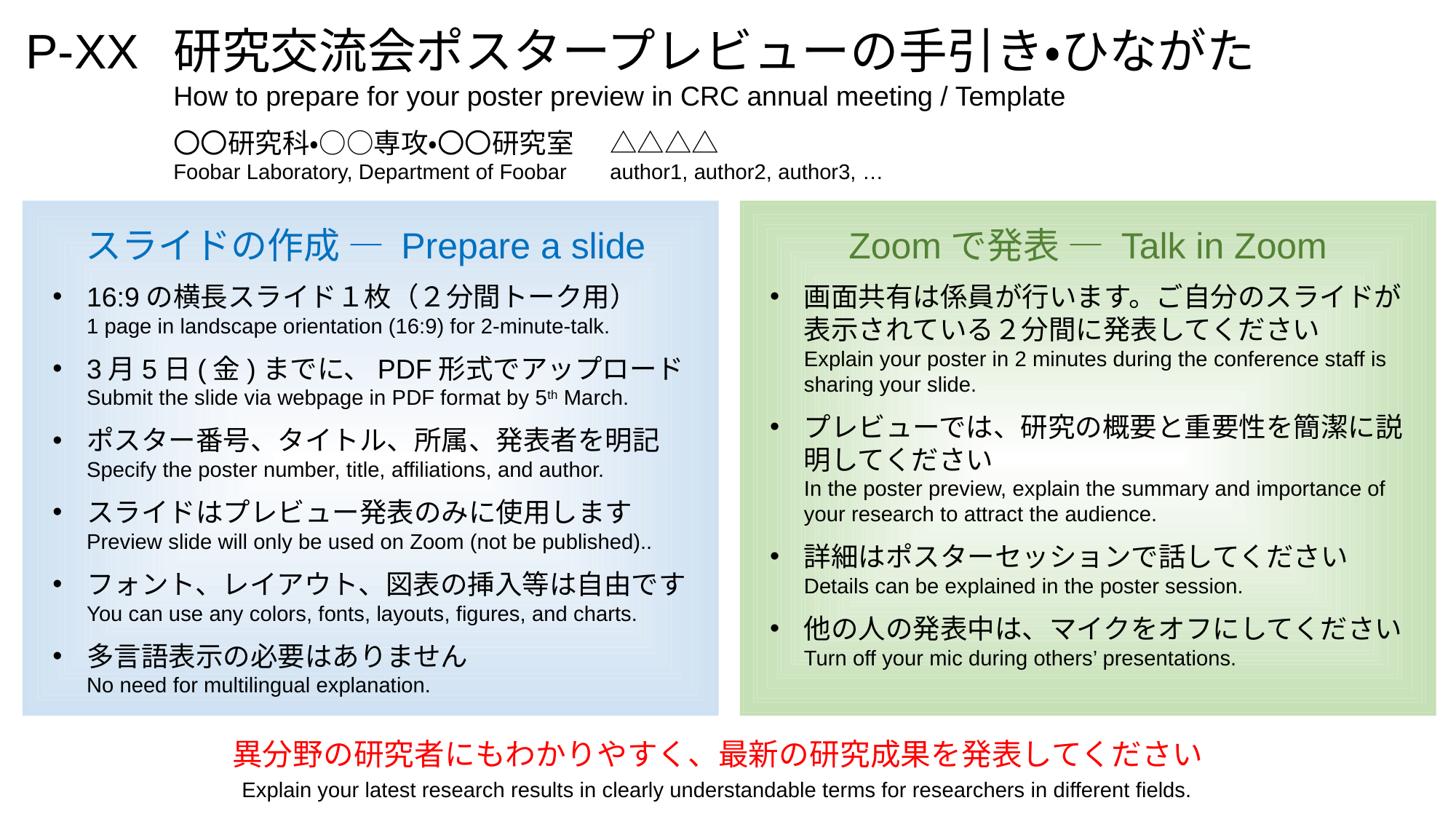

P-XX
研究交流会ポスタープレビューの手引き・ひながた
How to prepare for your poster preview in CRC annual meeting / Template
〇〇研究科・○○専攻・〇〇研究室	△△△△
Foobar Laboratory, Department of Foobar	author1, author2, author3, …
Zoomで発表 ― Talk in Zoom
画面共有は係員が行います。ご自分のスライドが表示されている２分間に発表してください
Explain your poster in 2 minutes during the conference staff is sharing your slide.
プレビューでは、研究の概要と重要性を簡潔に説明してください
In the poster preview, explain the summary and importance of your research to attract the audience.
詳細はポスターセッションで話してください
Details can be explained in the poster session.
他の人の発表中は、マイクをオフにしてください
Turn off your mic during others’ presentations.
スライドの作成 ― Prepare a slide
16:9の横長スライド１枚（２分間トーク用）
1 page in landscape orientation (16:9) for 2-minute-talk.
3月5日(金)までに、PDF形式でアップロード
Submit the slide via webpage in PDF format by 5th March.
ポスター番号、タイトル、所属、発表者を明記
Specify the poster number, title, affiliations, and author.
スライドはプレビュー発表のみに使用します
Preview slide will only be used on Zoom (not be published)..
フォント、レイアウト、図表の挿入等は自由です
You can use any colors, fonts, layouts, figures, and charts.
多言語表示の必要はありません
No need for multilingual explanation.
異分野の研究者にもわかりやすく、最新の研究成果を発表してください
Explain your latest research results in clearly understandable terms for researchers in different fields.